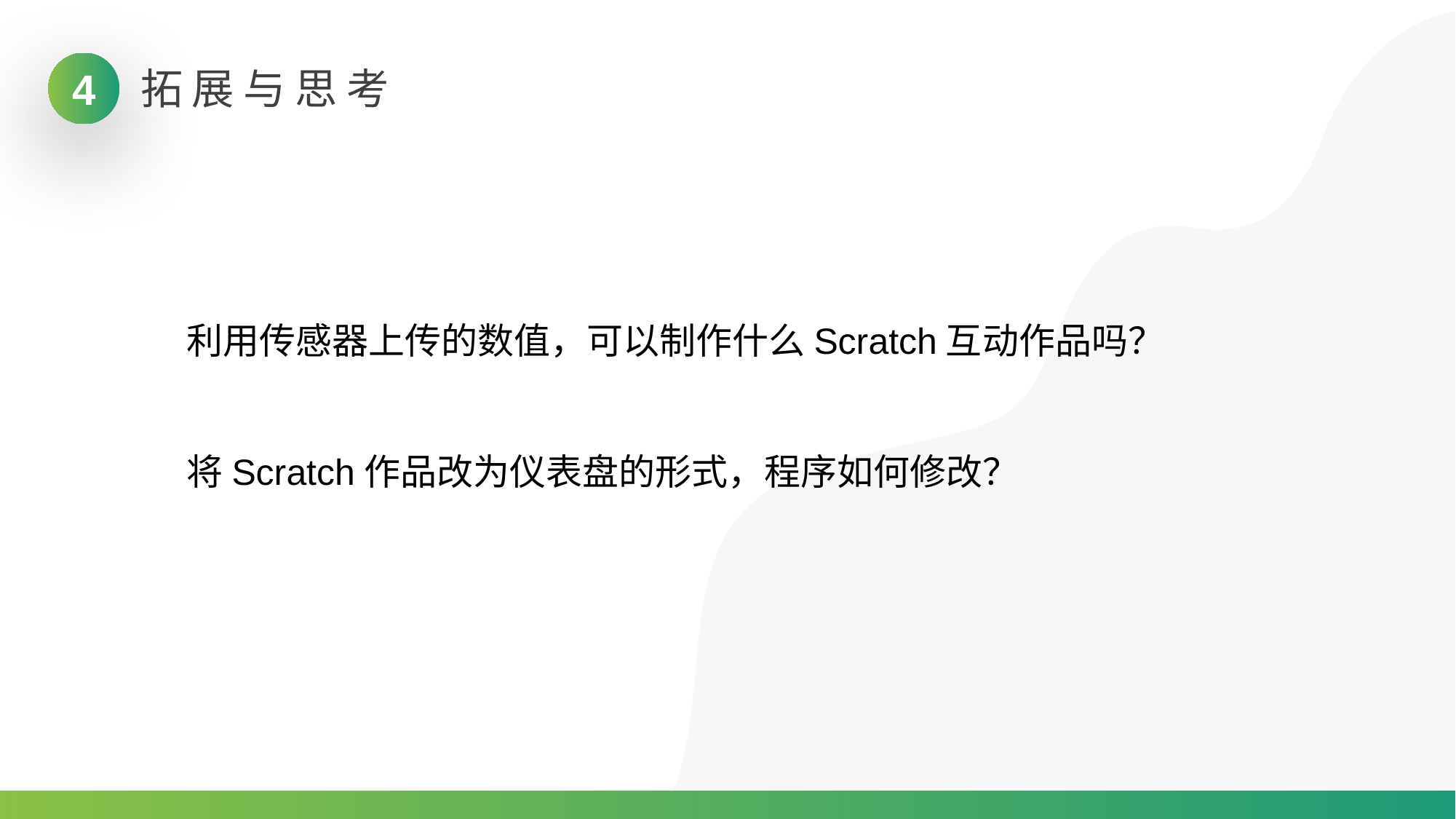

拓展与思考
4
利用传感器上传的数值，可以制作什么Scratch互动作品吗？

将Scratch作品改为仪表盘的形式，程序如何修改？